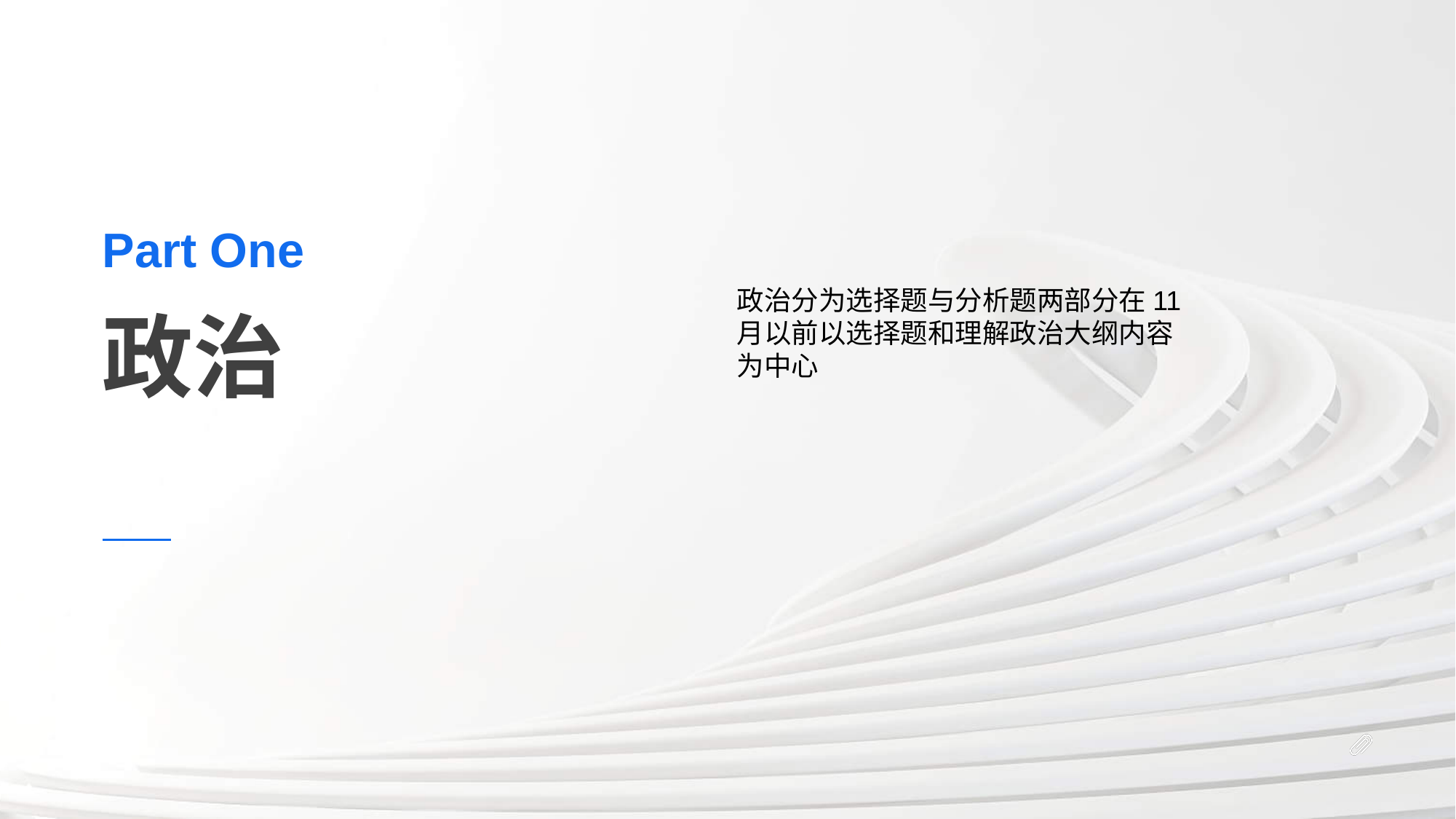

Part One
政治分为选择题与分析题两部分在11月以前以选择题和理解政治大纲内容为中心
政治